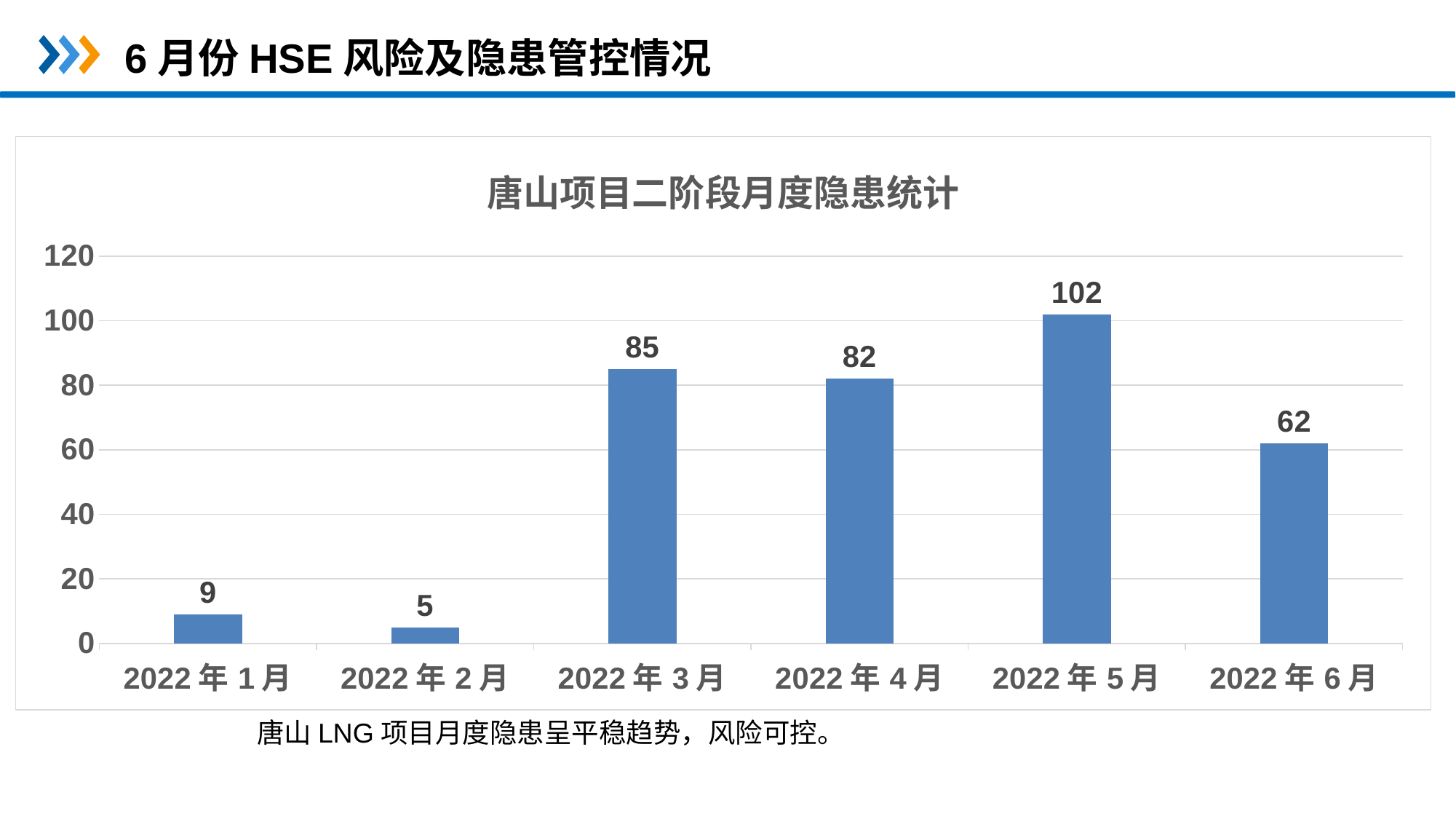

6月份HSE风险及隐患管控情况

### Chart: 唐山项目二阶段月度隐患统计

| Category |  |
|---|---|
| 44562 | 9.0 |
| 44594 | 5.0 |
| 44623 | 85.0 |
| 44655 | 82.0 |
| 44686 | 102.0 |
| 44718 | 62.0 |
唐山LNG项目月度隐患呈平稳趋势，风险可控。